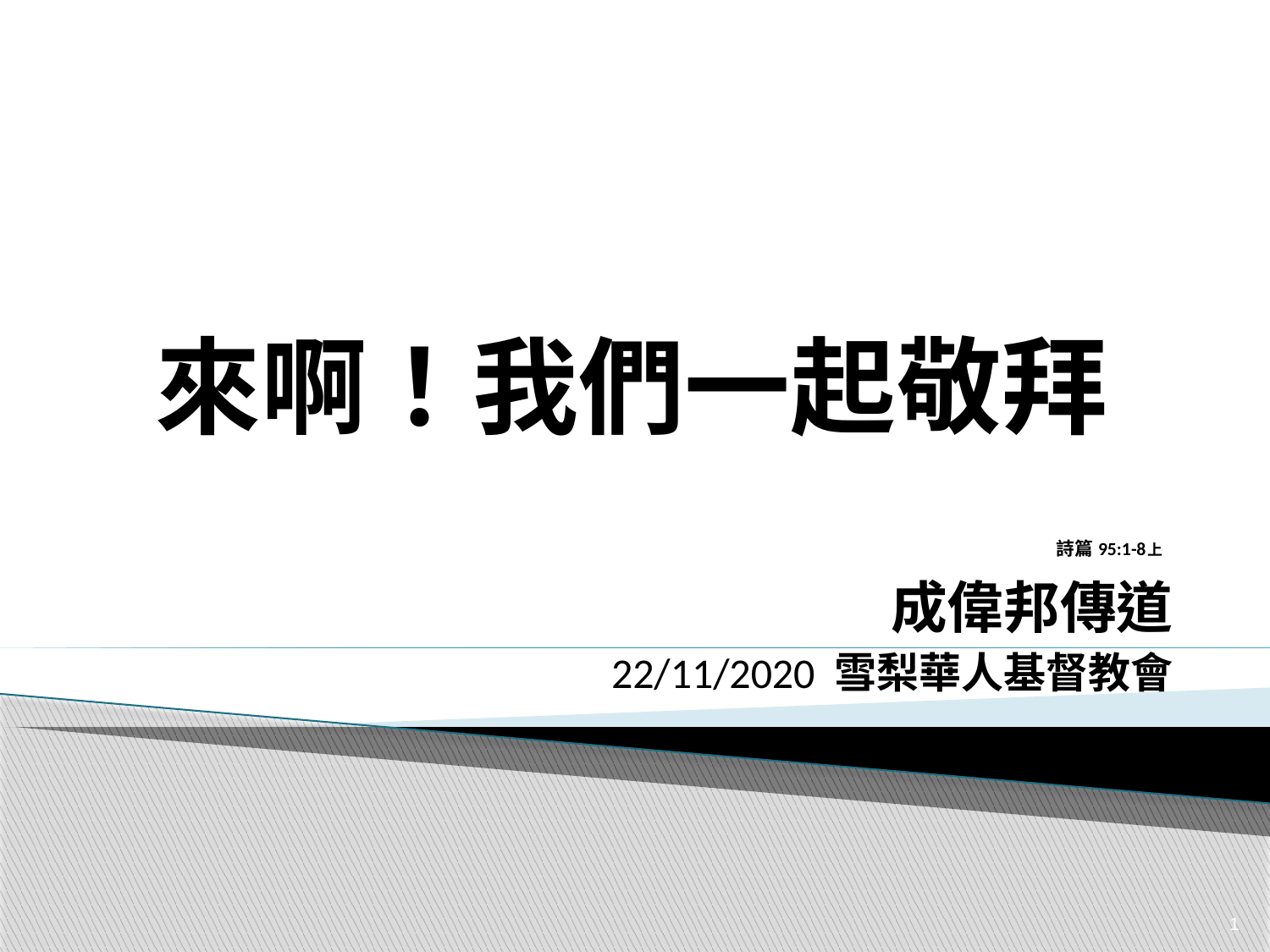

來啊！我們一起敬拜
# 詩篇 95:1-8上
成偉邦傳道
22/11/2020 雪梨華人基督教會

1